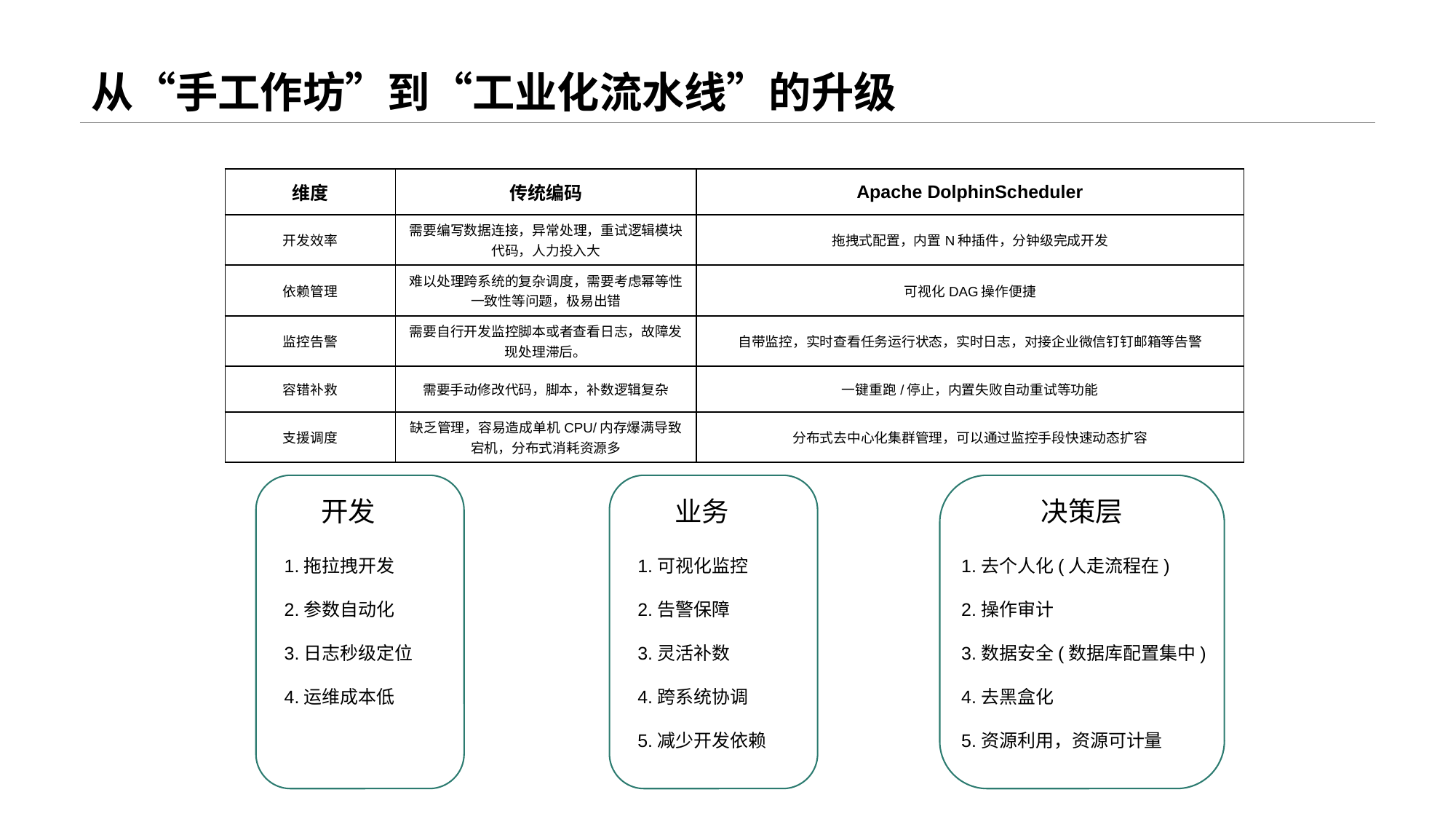

# 从“手工作坊”到“工业化流水线”的升级
| 维度 | 传统编码 | Apache DolphinScheduler |
| --- | --- | --- |
| 开发效率 | 需要编写数据连接，异常处理，重试逻辑模块代码，人力投入大 | 拖拽式配置，内置N种插件，分钟级完成开发 |
| 依赖管理 | 难以处理跨系统的复杂调度，需要考虑幂等性一致性等问题，极易出错 | 可视化DAG操作便捷 |
| 监控告警 | 需要自行开发监控脚本或者查看日志，故障发现处理滞后。 | 自带监控，实时查看任务运行状态，实时日志，对接企业微信钉钉邮箱等告警 |
| 容错补救 | 需要手动修改代码，脚本，补数逻辑复杂 | 一键重跑/停止，内置失败自动重试等功能 |
| 支援调度 | 缺乏管理，容易造成单机CPU/内存爆满导致宕机，分布式消耗资源多 | 分布式去中心化集群管理，可以通过监控手段快速动态扩容 |

开发
业务
决策层
1.拖拉拽开发

2.参数自动化

3.日志秒级定位

4.运维成本低
1.可视化监控

2.告警保障

3.灵活补数

4.跨系统协调

5.减少开发依赖
1.去个人化(人走流程在)

2.操作审计

3.数据安全(数据库配置集中)

4.去黑盒化

5.资源利用，资源可计量
12